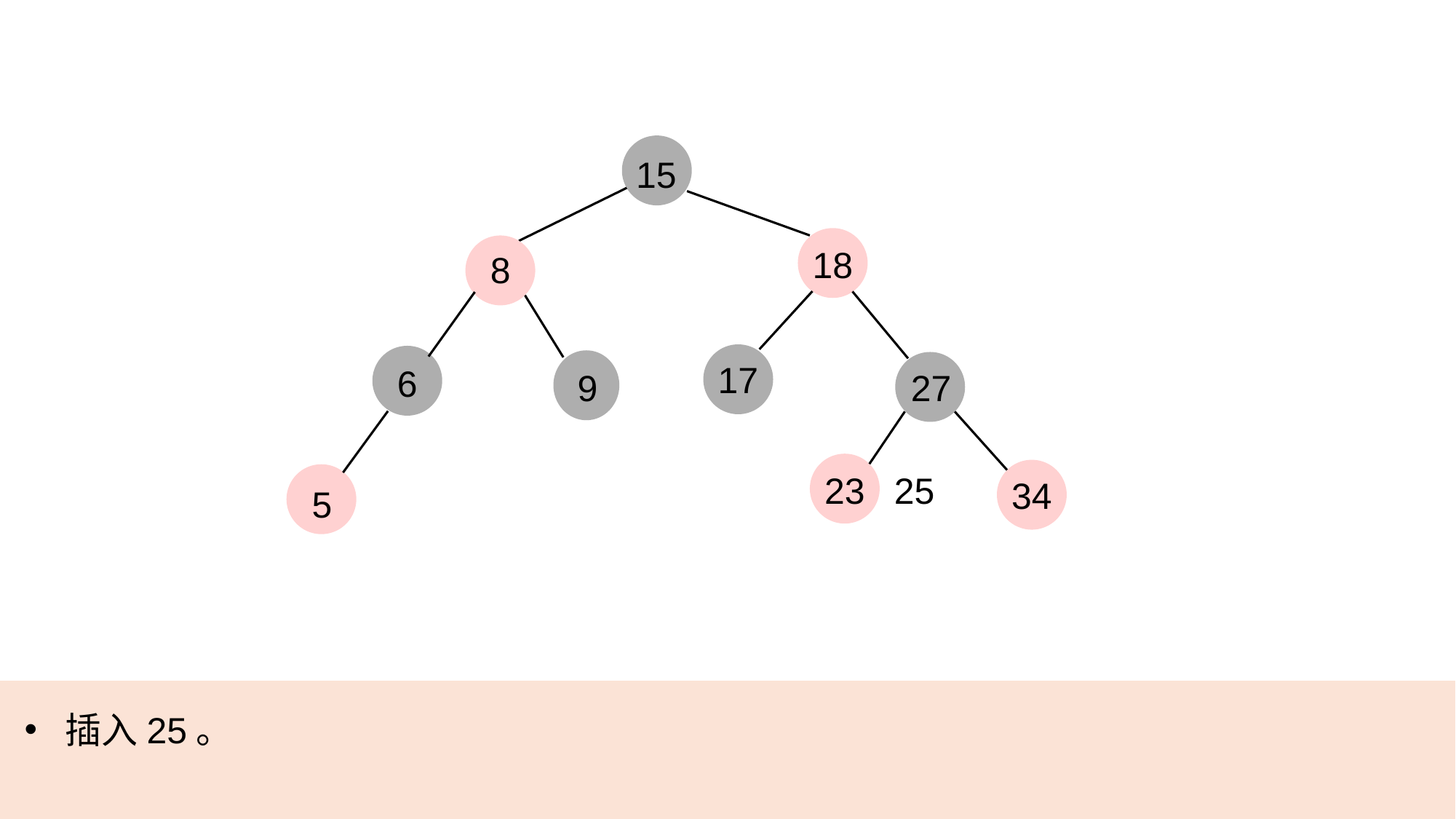

15

18
8

17

6
27
9

23
25

34
5

插入25。